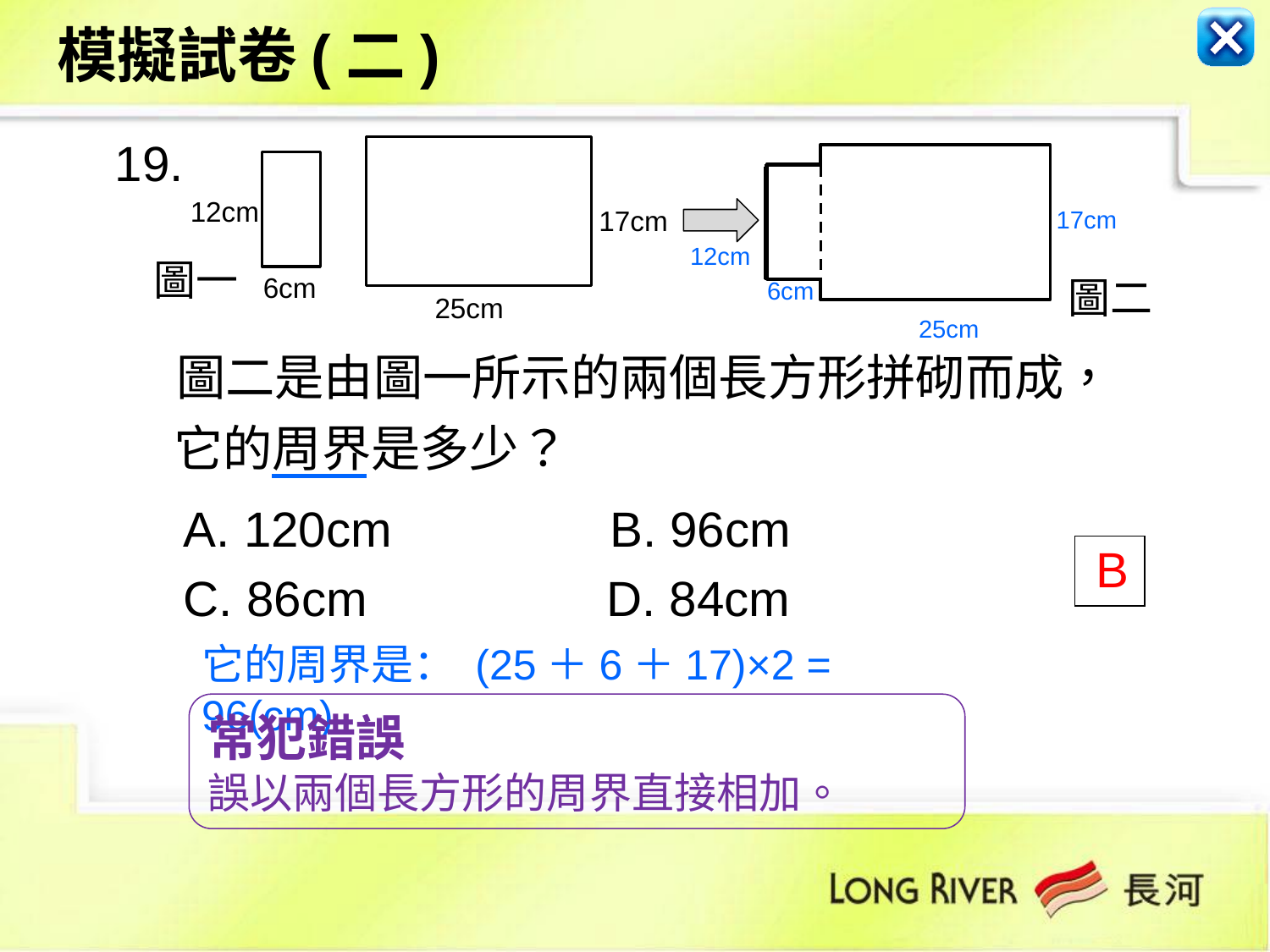

模擬試卷(二)
  19.

       圖二是由圖一所示的兩個長方形拼砌而成，它的周界是多少？
       A. 120cm		    B. 96cm
       C. 86cm	             D. 84cm

12cm
17cm
6cm
25cm

17cm

12cm
圖一
圖二
6cm

25cm

 B
它的周界是： (25＋6＋17)×2 = 96(cm)
常犯錯誤
誤以兩個長方形的周界直接相加。